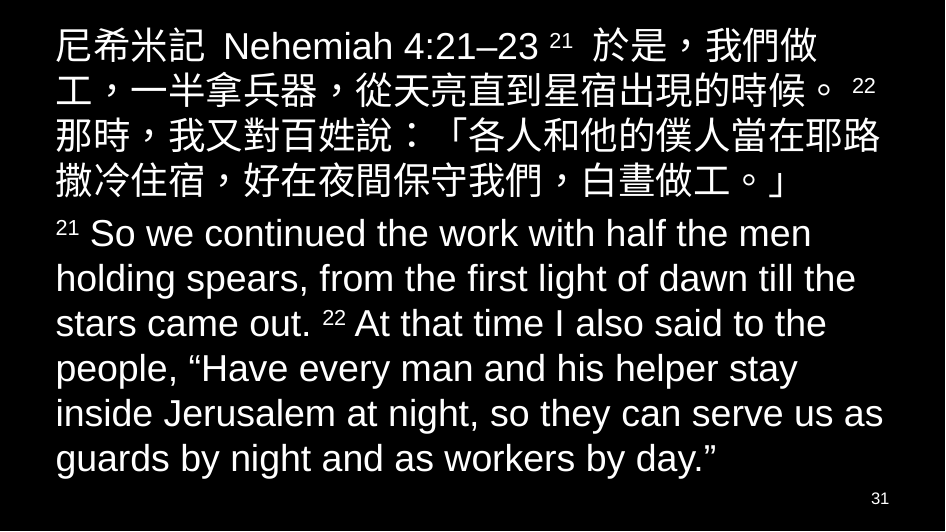

尼希米記 Nehemiah 4:21–23 21 於是，我們做工，一半拿兵器，從天亮直到星宿出現的時候。22 那時，我又對百姓說：「各人和他的僕人當在耶路撒冷住宿，好在夜間保守我們，白晝做工。」
21 So we continued the work with half the men holding spears, from the first light of dawn till the stars came out. 22 At that time I also said to the people, “Have every man and his helper stay inside Jerusalem at night, so they can serve us as guards by night and as workers by day.”

31